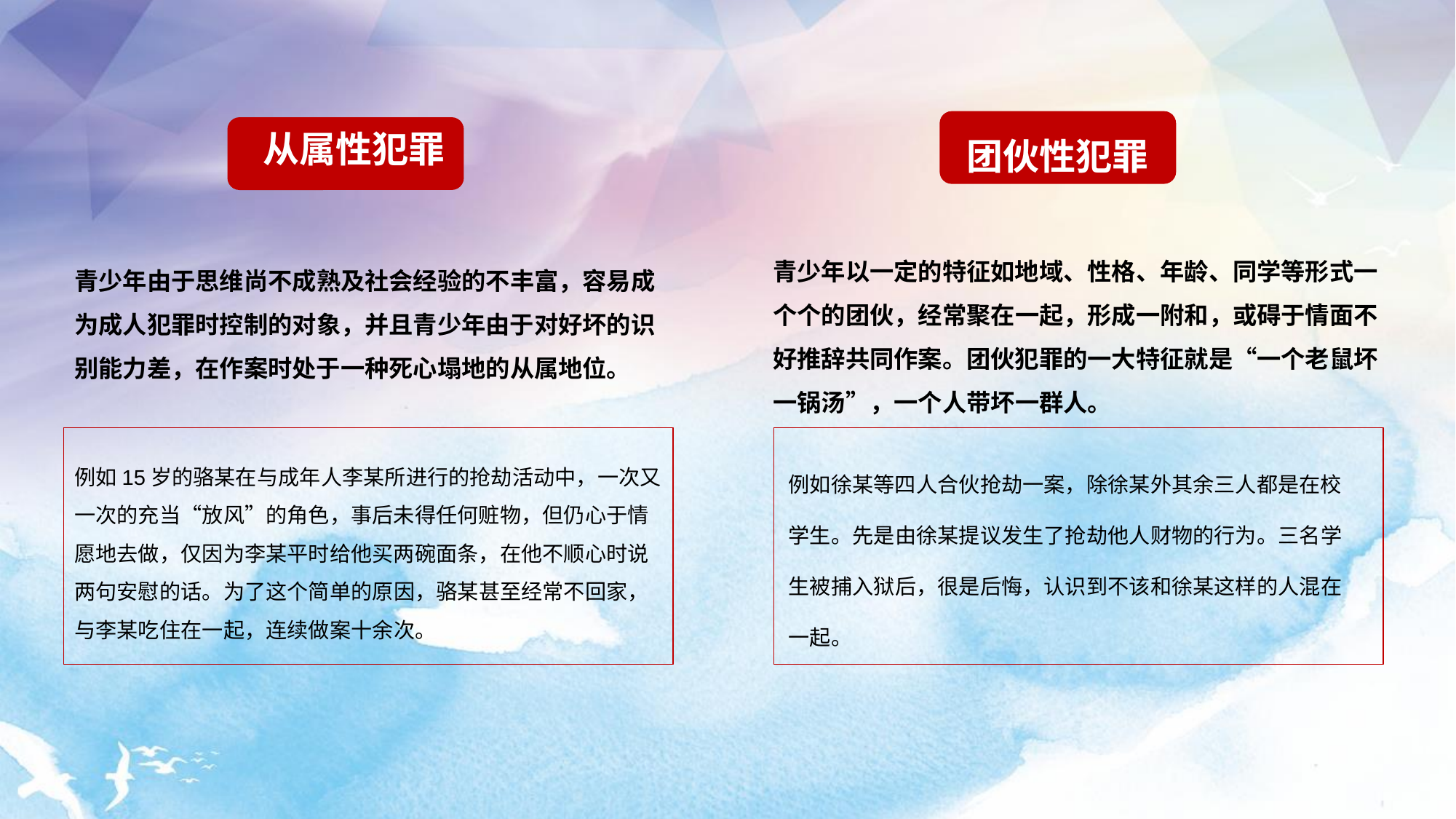

团伙性犯罪

 从属性犯罪
青少年以一定的特征如地域、性格、年龄、同学等形式一个个的团伙，经常聚在一起，形成一附和，或碍于情面不好推辞共同作案。团伙犯罪的一大特征就是“一个老鼠坏一锅汤”，一个人带坏一群人。

青少年由于思维尚不成熟及社会经验的不丰富，容易成 为成人犯罪时控制的对象，并且青少年由于对好坏的识别能力差，在作案时处于一种死心塌地的从属地位。

例如徐某等四人合伙抢劫一案，除徐某外其余三人都是在校学生。先是由徐某提议发生了抢劫他人财物的行为。三名学生被捕入狱后，很是后悔，认识到不该和徐某这样的人混在一起。
例如15岁的骆某在与成年人李某所进行的抢劫活动中，一次又一次的充当“放风”的角色，事后未得任何赃物，但仍心于情愿地去做，仅因为李某平时给他买两碗面条，在他不顺心时说两句安慰的话。为了这个简单的原因，骆某甚至经常不回家，与李某吃住在一起，连续做案十余次。